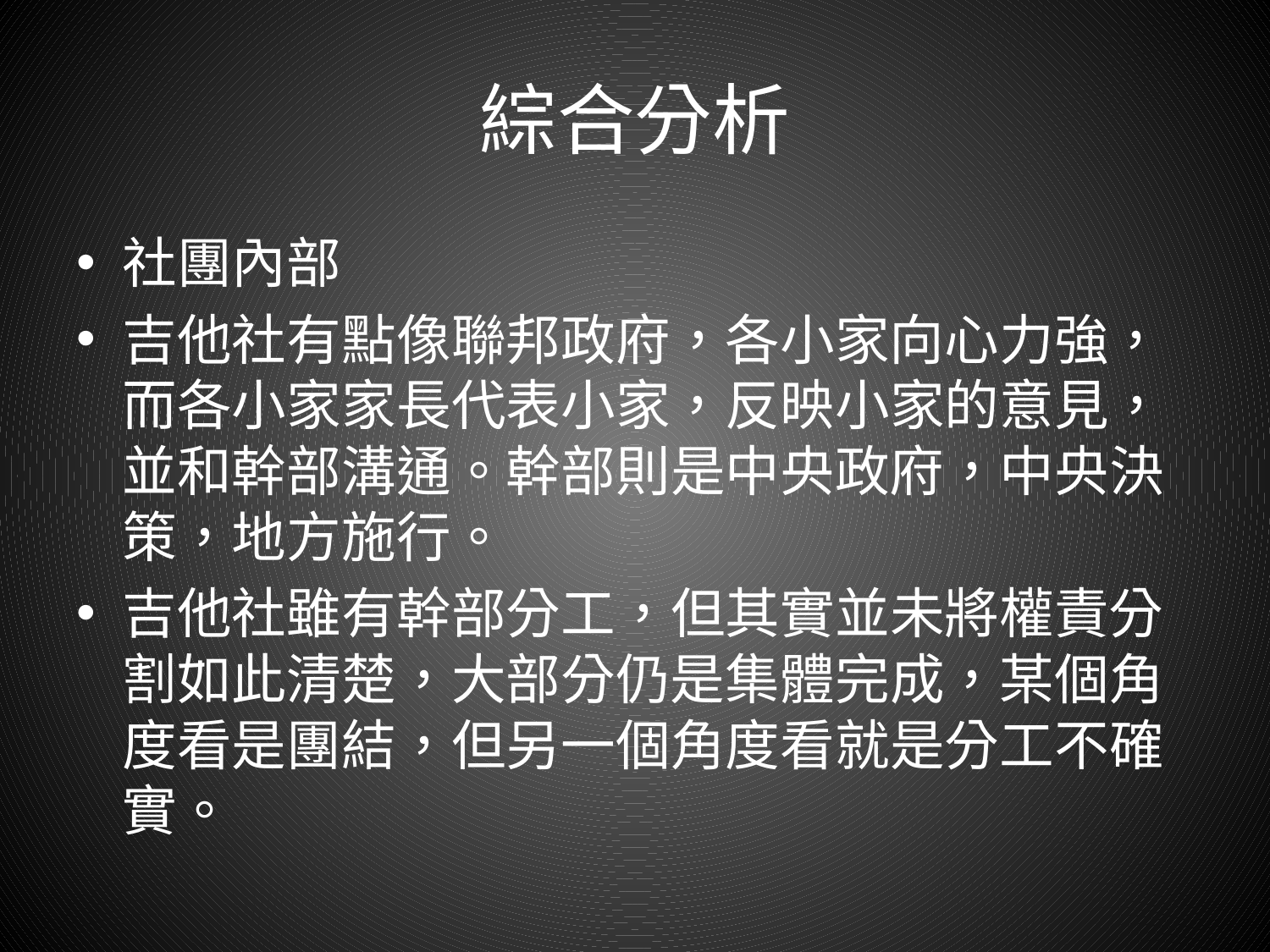

# 綜合分析
社團內部
吉他社有點像聯邦政府，各小家向心力強，而各小家家長代表小家，反映小家的意見，並和幹部溝通。幹部則是中央政府，中央決策，地方施行。
吉他社雖有幹部分工，但其實並未將權責分割如此清楚，大部分仍是集體完成，某個角度看是團結，但另一個角度看就是分工不確實。